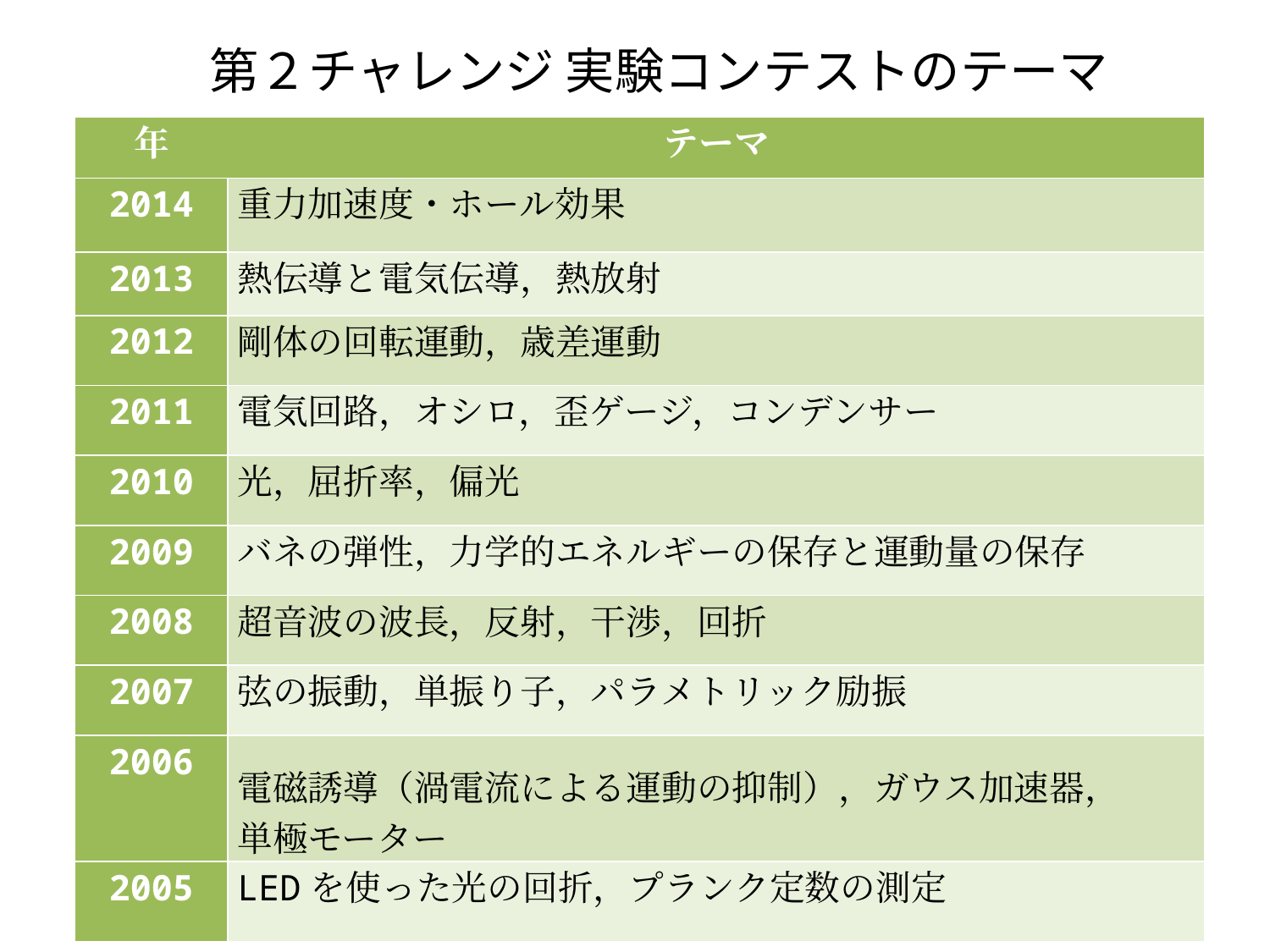

第２チャレンジ 実験コンテストのテーマ
| 年 | テーマ |
| --- | --- |
| 2014 | 重力加速度・ホール効果 |
| 2013 | 熱伝導と電気伝導，熱放射 |
| 2012 | 剛体の回転運動，歳差運動 |
| 2011 | 電気回路，オシロ，歪ゲージ，コンデンサー |
| 2010 | 光，屈折率，偏光 |
| 2009 | バネの弾性，力学的エネルギーの保存と運動量の保存 |
| 2008 | 超音波の波長，反射，干渉，回折 |
| 2007 | 弦の振動，単振り子，パラメトリック励振 |
| 2006 | 電磁誘導（渦電流による運動の抑制），ガウス加速器， 単極モーター |
| 2005 | LEDを使った光の回折，プランク定数の測定 |